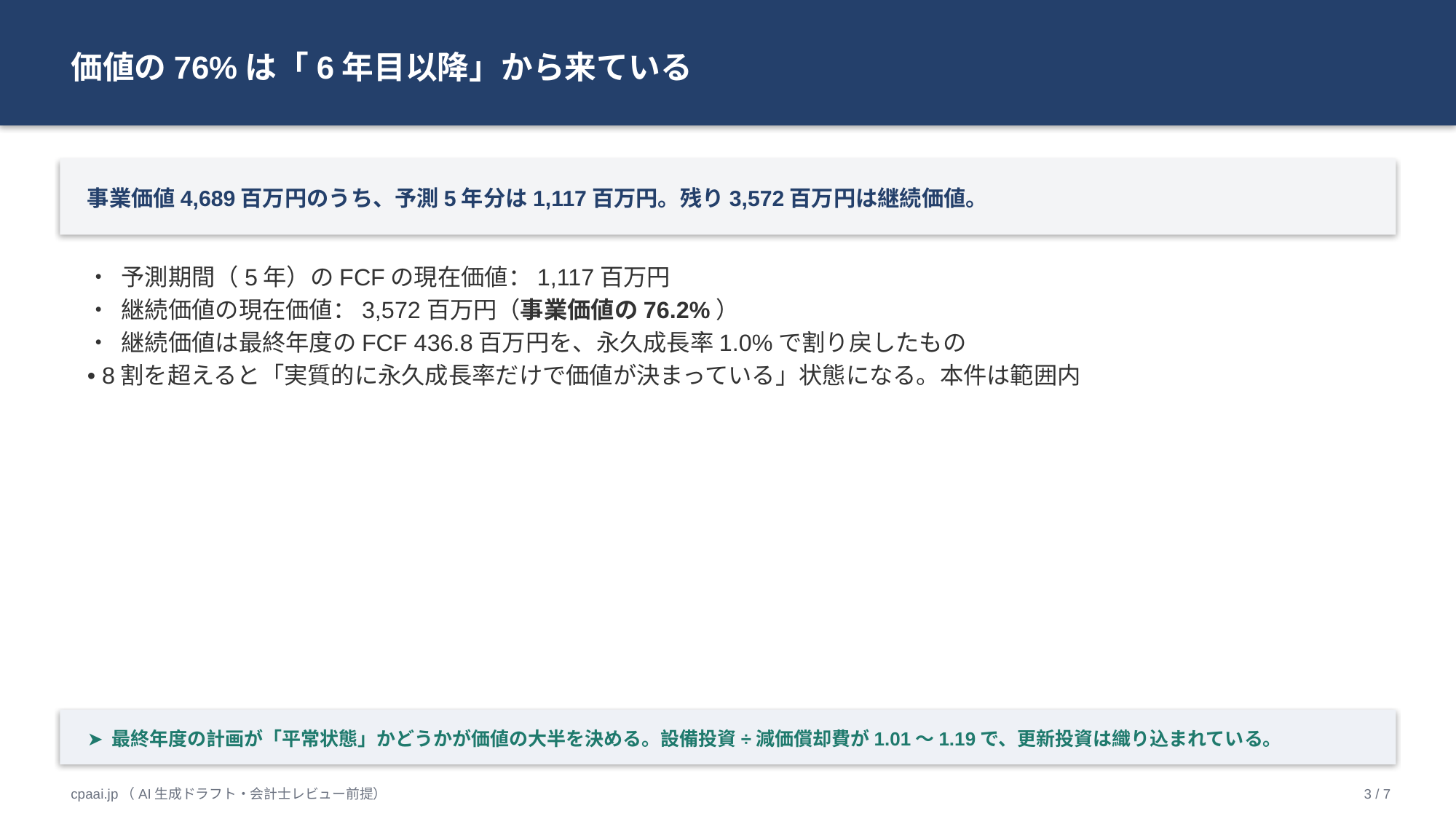

価値の76%は「6年目以降」から来ている

事業価値4,689百万円のうち、予測5年分は1,117百万円。残り3,572百万円は継続価値。
• 予測期間（5年）のFCFの現在価値：1,117百万円
• 継続価値の現在価値：3,572百万円（事業価値の76.2%）
• 継続価値は最終年度のFCF 436.8百万円を、永久成長率1.0%で割り戻したもの
• 8割を超えると「実質的に永久成長率だけで価値が決まっている」状態になる。本件は範囲内

➤ 最終年度の計画が「平常状態」かどうかが価値の大半を決める。設備投資÷減価償却費が1.01〜1.19で、更新投資は織り込まれている。
cpaai.jp（AI生成ドラフト・会計士レビュー前提）
3 / 7